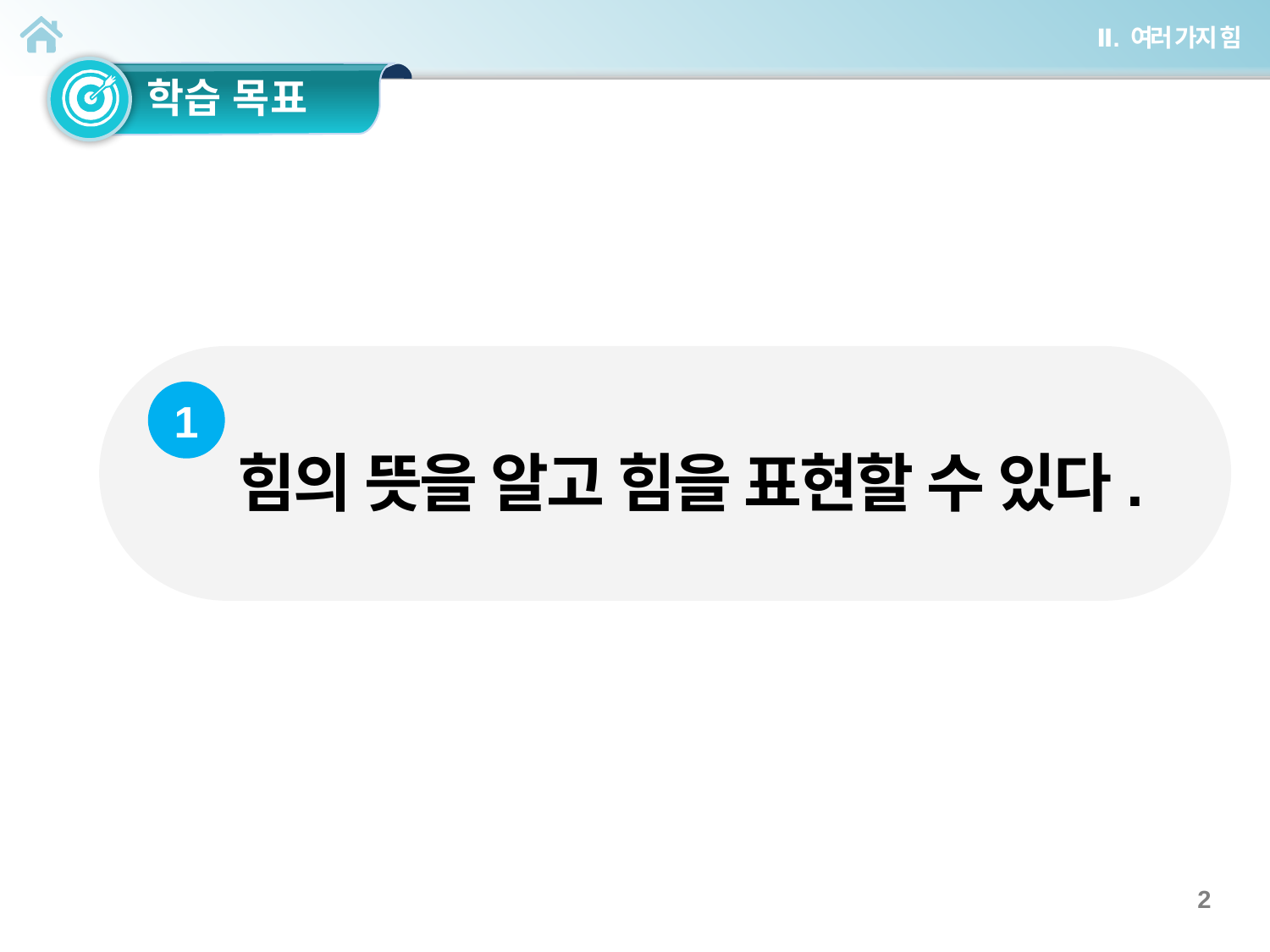

힘의 뜻을 알고 힘을 표현할 수 있다.
1
2